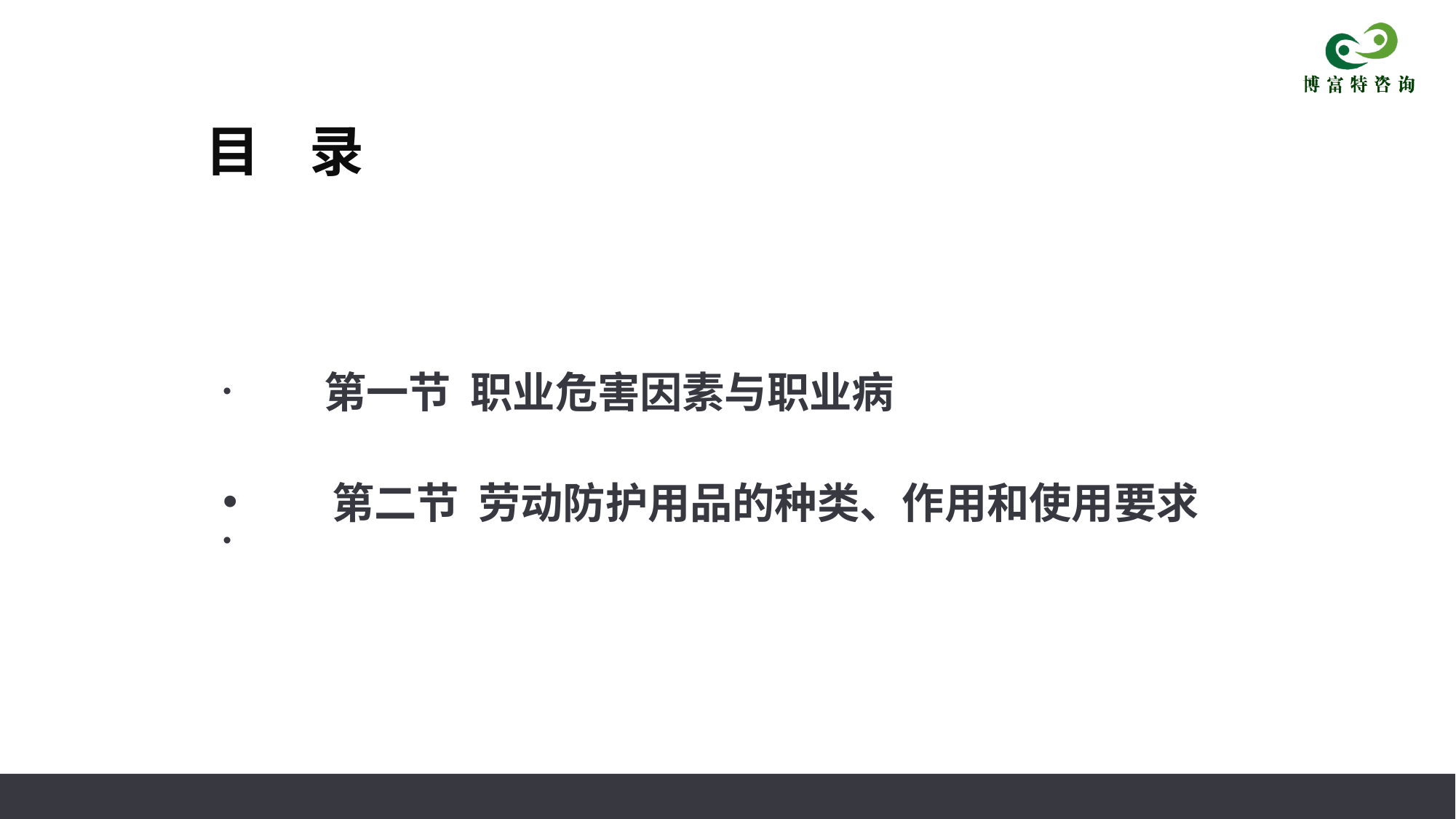

# 目    录

          第一节  职业危害因素与职业病
      第二节  劳动防护用品的种类、作用和使用要求